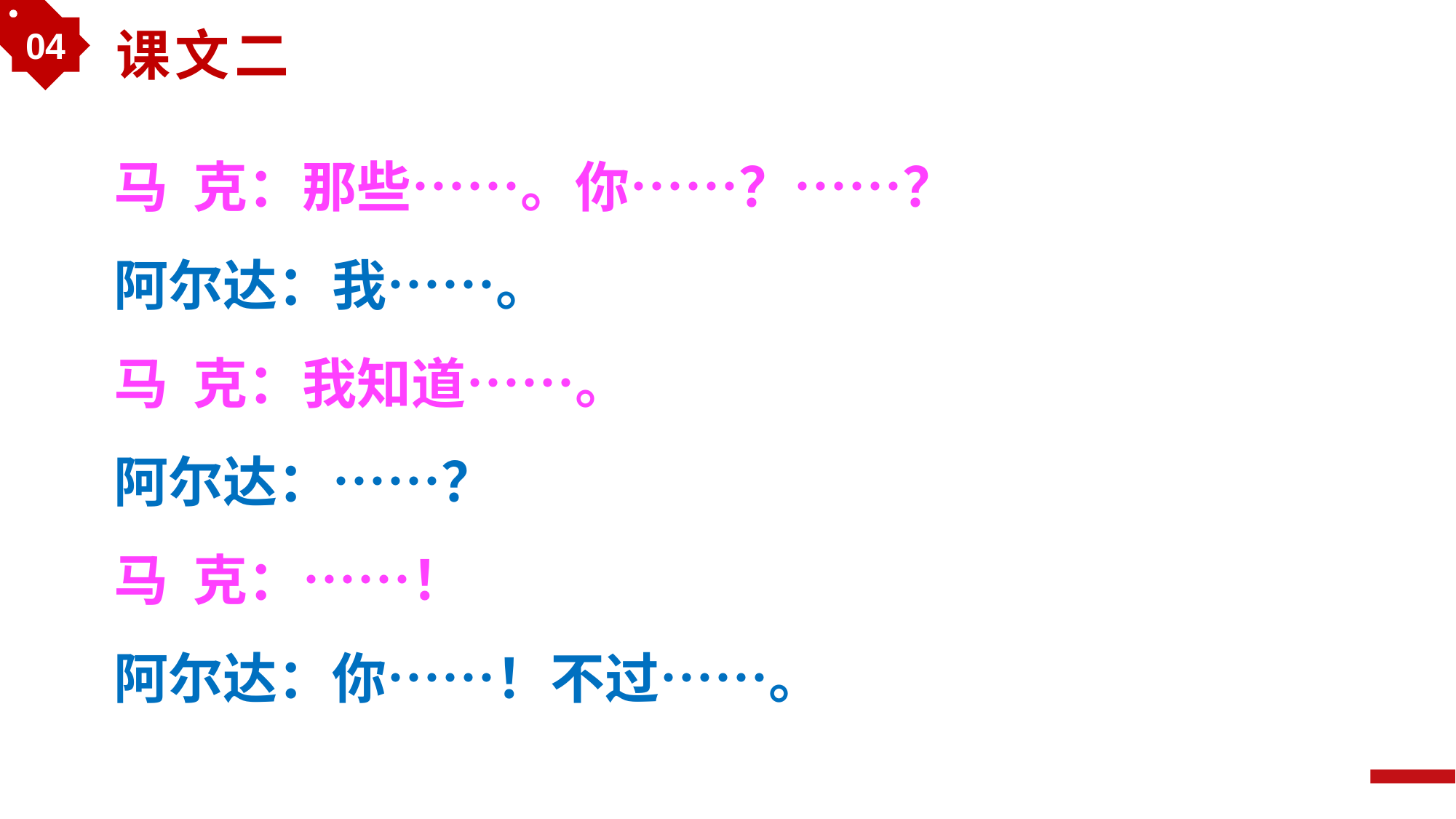

04
课文二
马  克：那些……。你……？……？
阿尔达：我……。
马  克：我知道……。
阿尔达：……？
马  克：……！
阿尔达：你……！不过……。